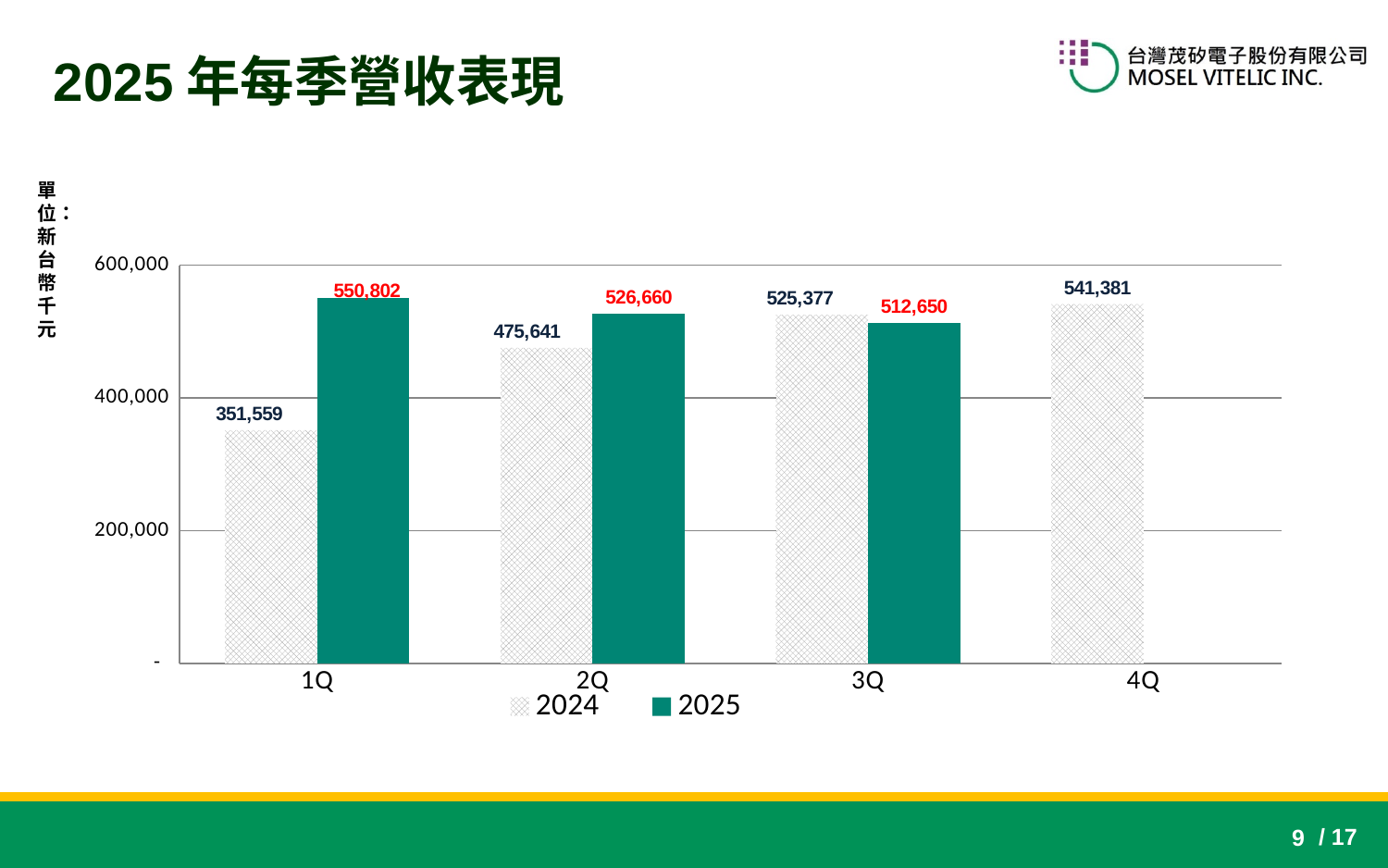

2025年每季營收表現

### Chart: 每季營收

| Category |  |  |
|---|---|---|
| 1Q | 351559.0 | 550802.0 |
| 2Q | 475641.0 | 526660.0 |
| 3Q | 525377.0 | 512650.0 |
| 4Q | 541381.0 | None |
單位：新台幣 千元
9